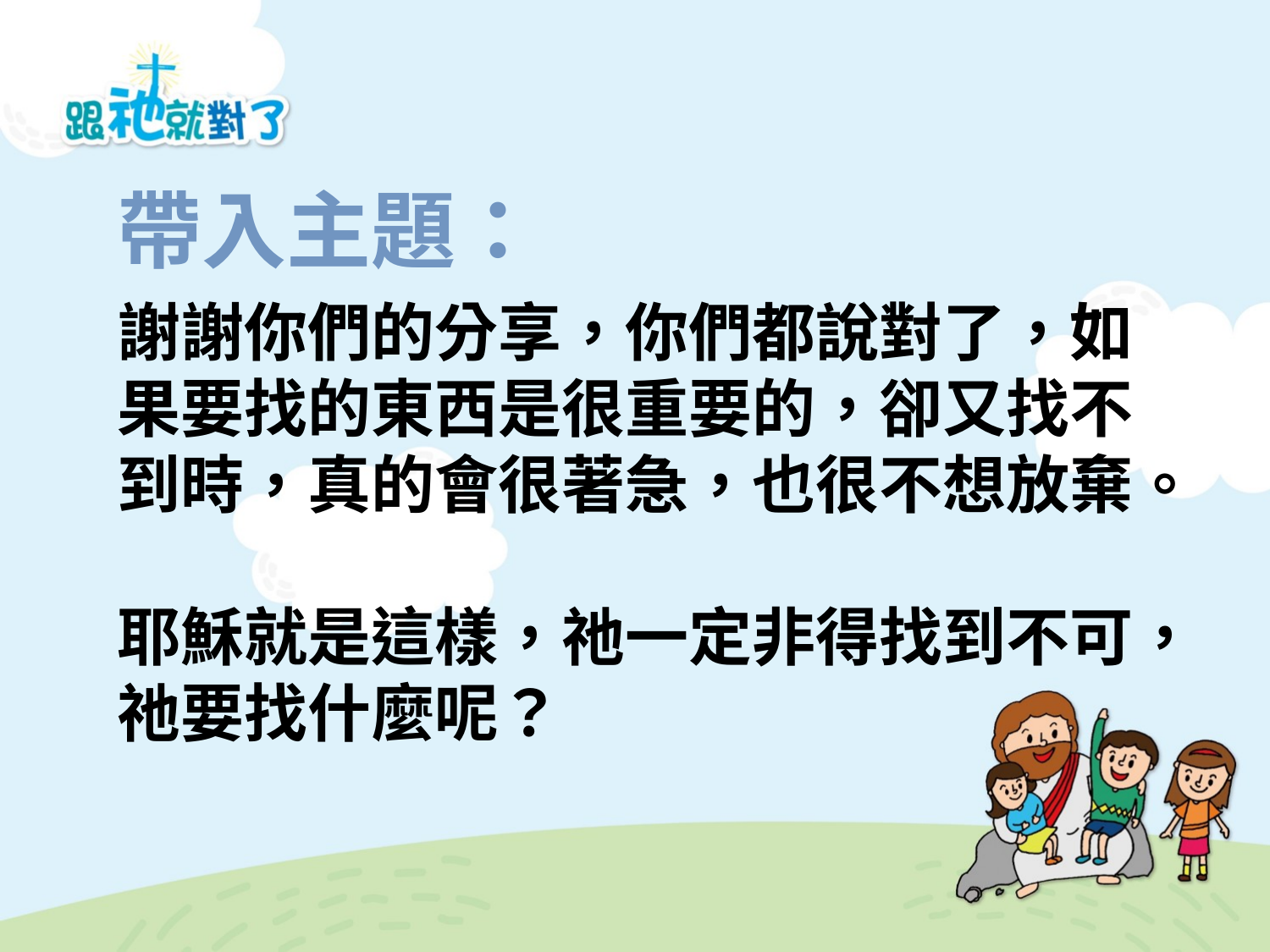

帶入主題：
謝謝你們的分享，你們都說對了，如果要找的東西是很重要的，卻又找不到時，真的會很著急，也很不想放棄。

耶穌就是這樣，祂一定非得找到不可，祂要找什麼呢？